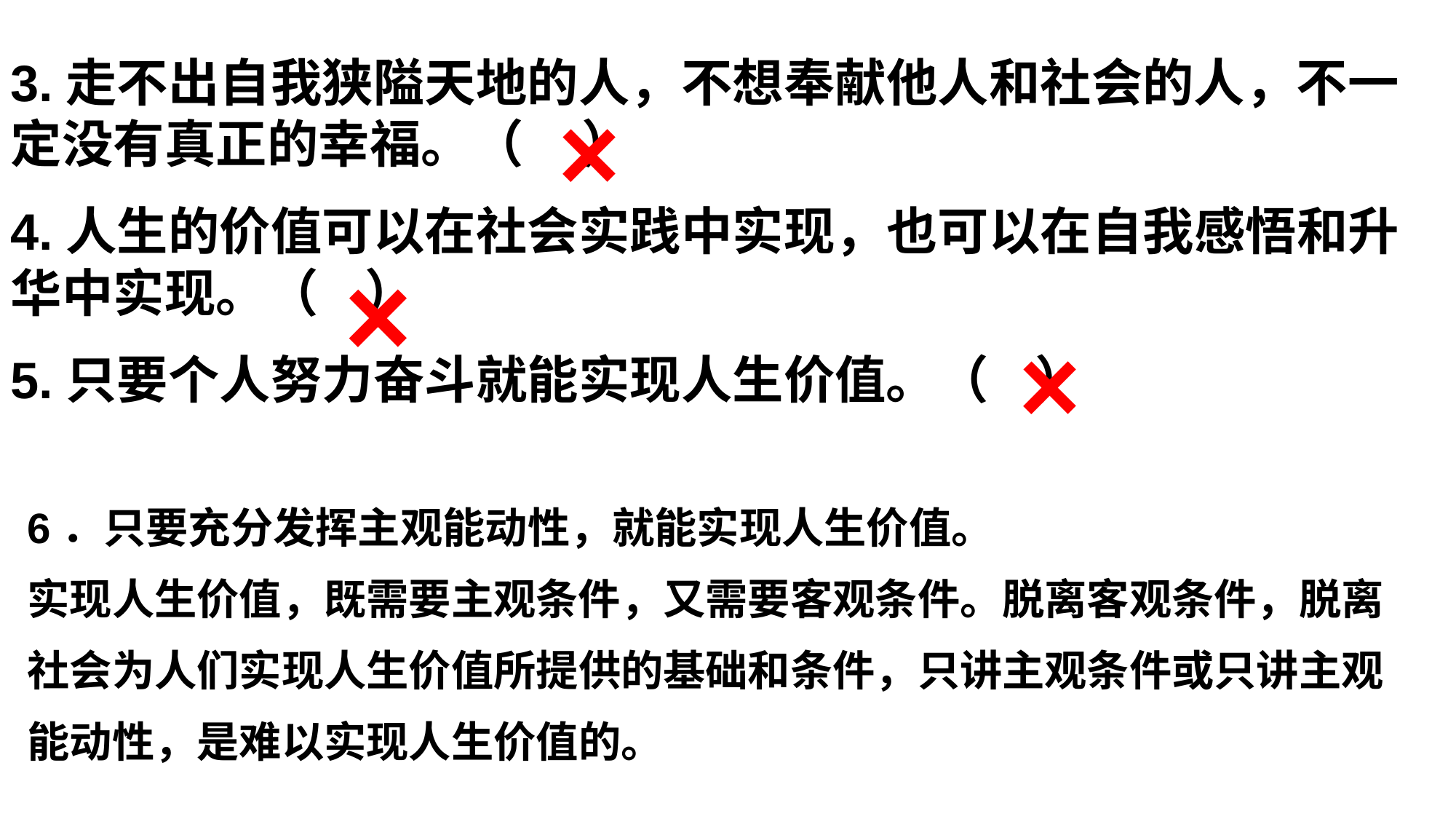

3.走不出自我狭隘天地的人，不想奉献他人和社会的人，不一定没有真正的幸福。（     ）
4.人生的价值可以在社会实践中实现，也可以在自我感悟和升华中实现。（    ）
5.只要个人努力奋斗就能实现人生价值。（    ）
×
×
×
6．只要充分发挥主观能动性，就能实现人生价值。
实现人生价值，既需要主观条件，又需要客观条件。脱离客观条件，脱离社会为人们实现人生价值所提供的基础和条件，只讲主观条件或只讲主观能动性，是难以实现人生价值的。